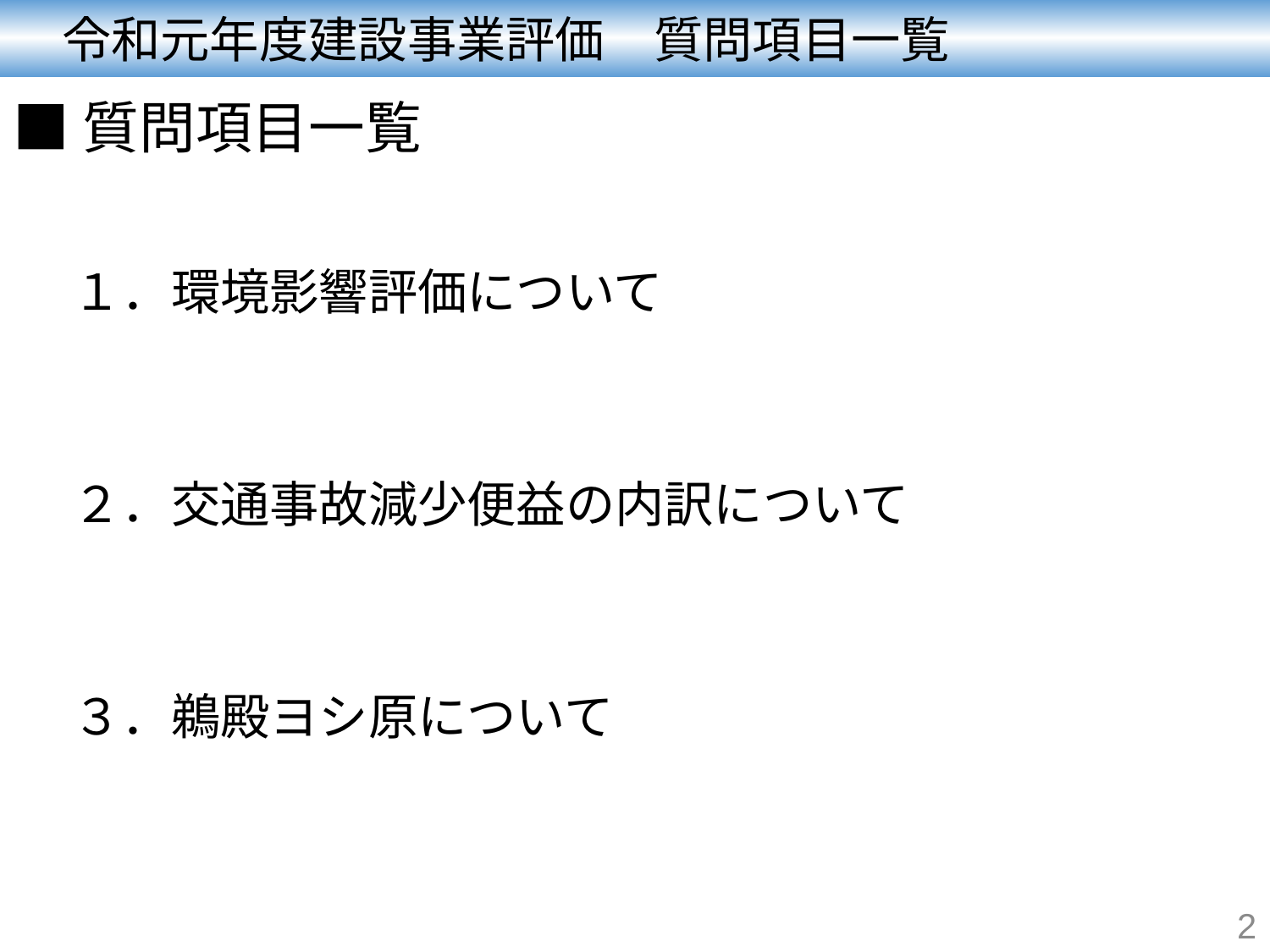

令和元年度建設事業評価　質問項目一覧
# ■質問項目一覧
１．環境影響評価について

２．交通事故減少便益の内訳について

３．鵜殿ヨシ原について
2